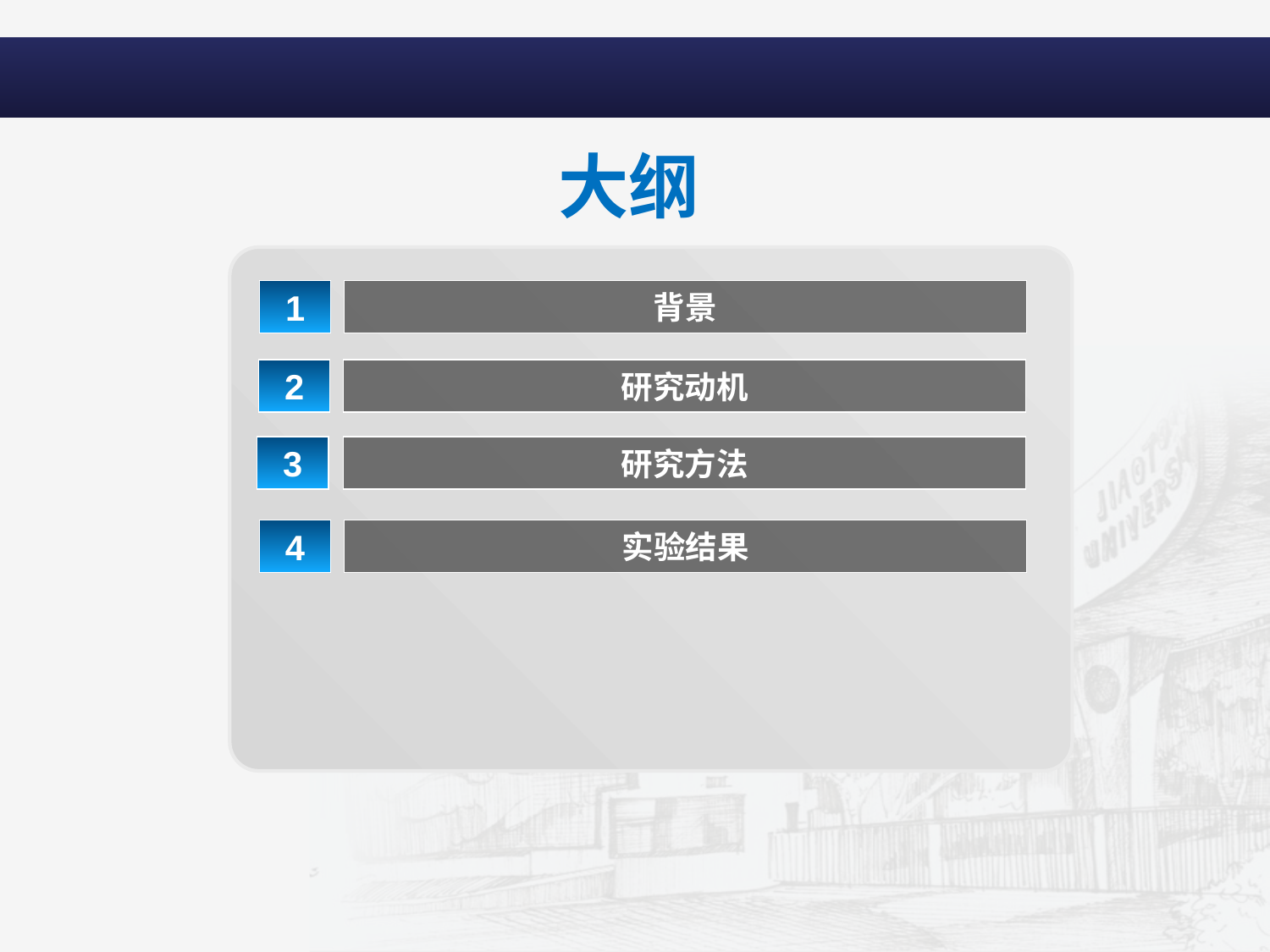

大纲

1
背景
2
研究动机
3
研究方法
4
实验结果